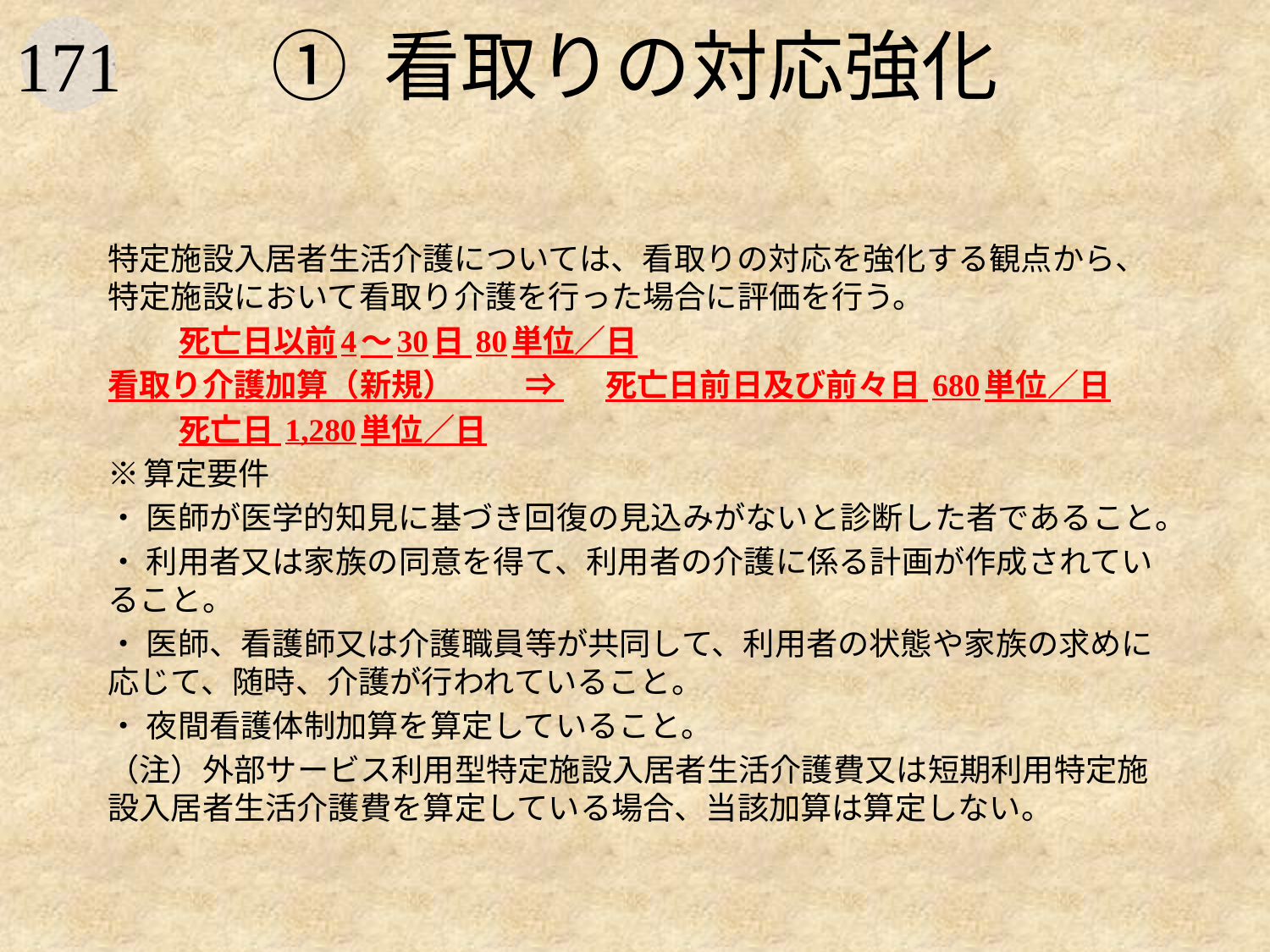

# ① 看取りの対応強化
特定施設入居者生活介護については、看取りの対応を強化する観点から、特定施設において看取り介護を行った場合に評価を行う。
				死亡日以前4～30日 80単位／日
看取り介護加算（新規） 　　⇒ 	死亡日前日及び前々日 680単位／日
				死亡日 1,280単位／日
※算定要件
・ 医師が医学的知見に基づき回復の見込みがないと診断した者であること。
・ 利用者又は家族の同意を得て、利用者の介護に係る計画が作成されていること。
・ 医師、看護師又は介護職員等が共同して、利用者の状態や家族の求めに応じて、随時、介護が行われていること。
・ 夜間看護体制加算を算定していること。
（注）外部サービス利用型特定施設入居者生活介護費又は短期利用特定施設入居者生活介護費を算定している場合、当該加算は算定しない。